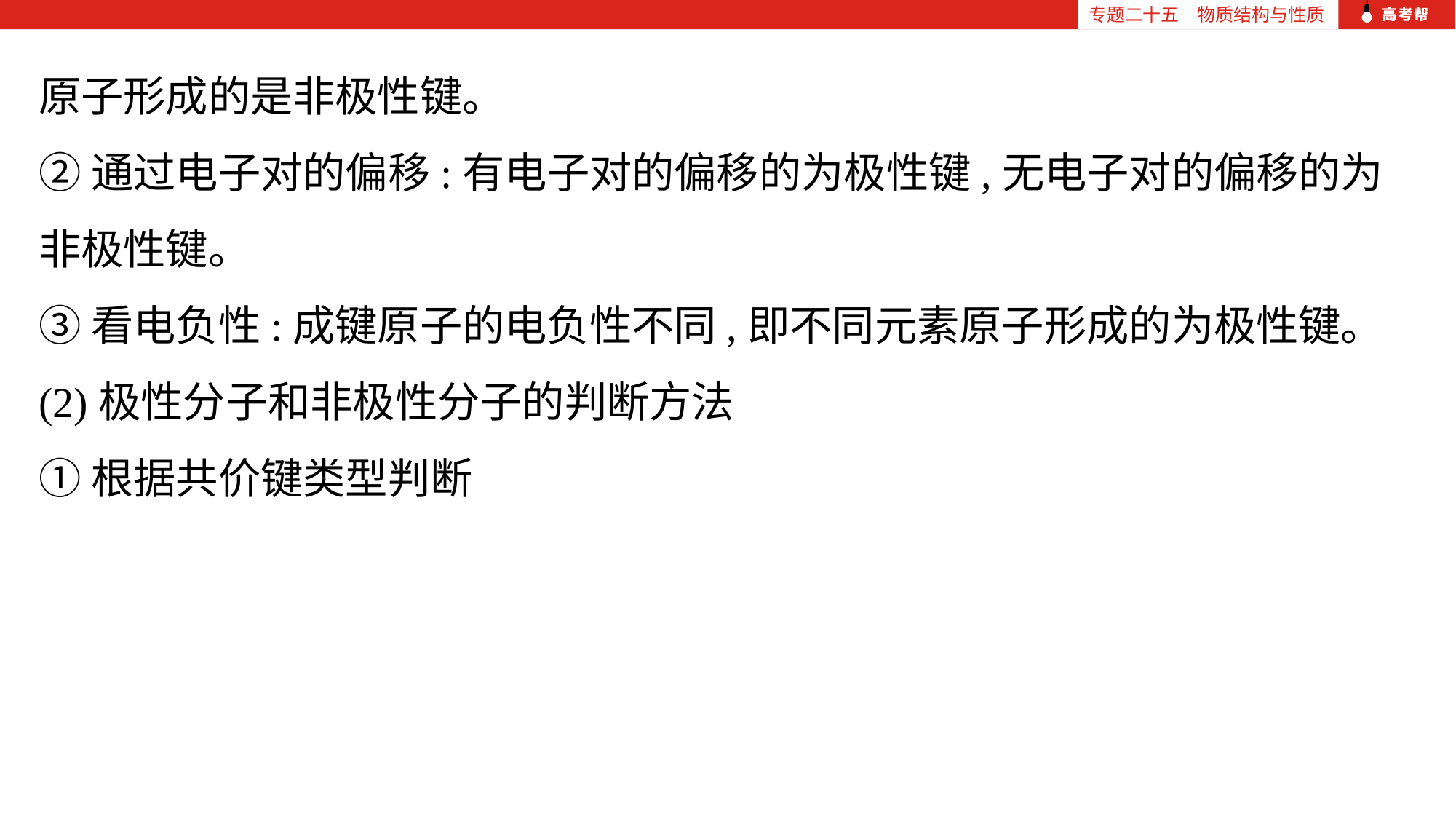

专题二十五　物质结构与性质
原子形成的是非极性键。
②通过电子对的偏移:有电子对的偏移的为极性键,无电子对的偏移的为非极性键。
③看电负性:成键原子的电负性不同,即不同元素原子形成的为极性键。
(2)极性分子和非极性分子的判断方法
①根据共价键类型判断